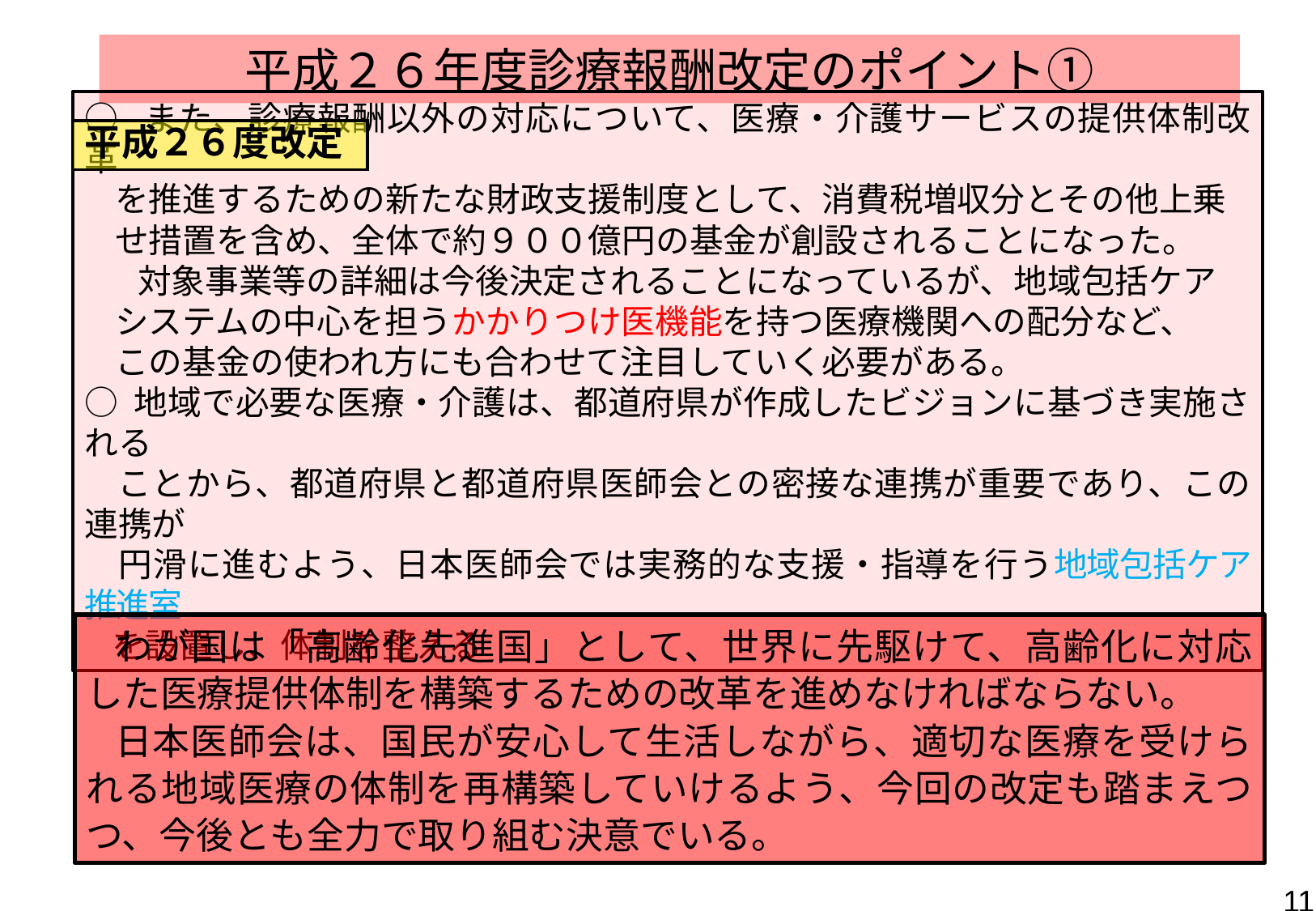

平成２６年度診療報酬改定のポイント①
平成２６度改定
○  また、診療報酬以外の対応について、医療・介護サービスの提供体制改革
   を推進するための新たな財政支援制度として、消費税増収分とその他上乗
   せ措置を含め、全体で約９００億円の基金が創設されることになった。
      対象事業等の詳細は今後決定されることになっているが、地域包括ケア
   システムの中心を担うかかりつけ医機能を持つ医療機関への配分など、
   この基金の使われ方にも合わせて注目していく必要がある。
○ 地域で必要な医療・介護は、都道府県が作成したビジョンに基づき実施される
   ことから、都道府県と都道府県医師会との密接な連携が重要であり、この連携が
   円滑に進むよう、日本医師会では実務的な支援・指導を行う地域包括ケア推進室
   を設置し、体制を整える

  わが国は「高齢化先進国」として、世界に先駆けて、高齢化に対応した医療提供体制を構築するための改革を進めなければならない。
  日本医師会は、国民が安心して生活しながら、適切な医療を受けられる地域医療の体制を再構築していけるよう、今回の改定も踏まえつつ、今後とも全力で取り組む決意でいる。
11